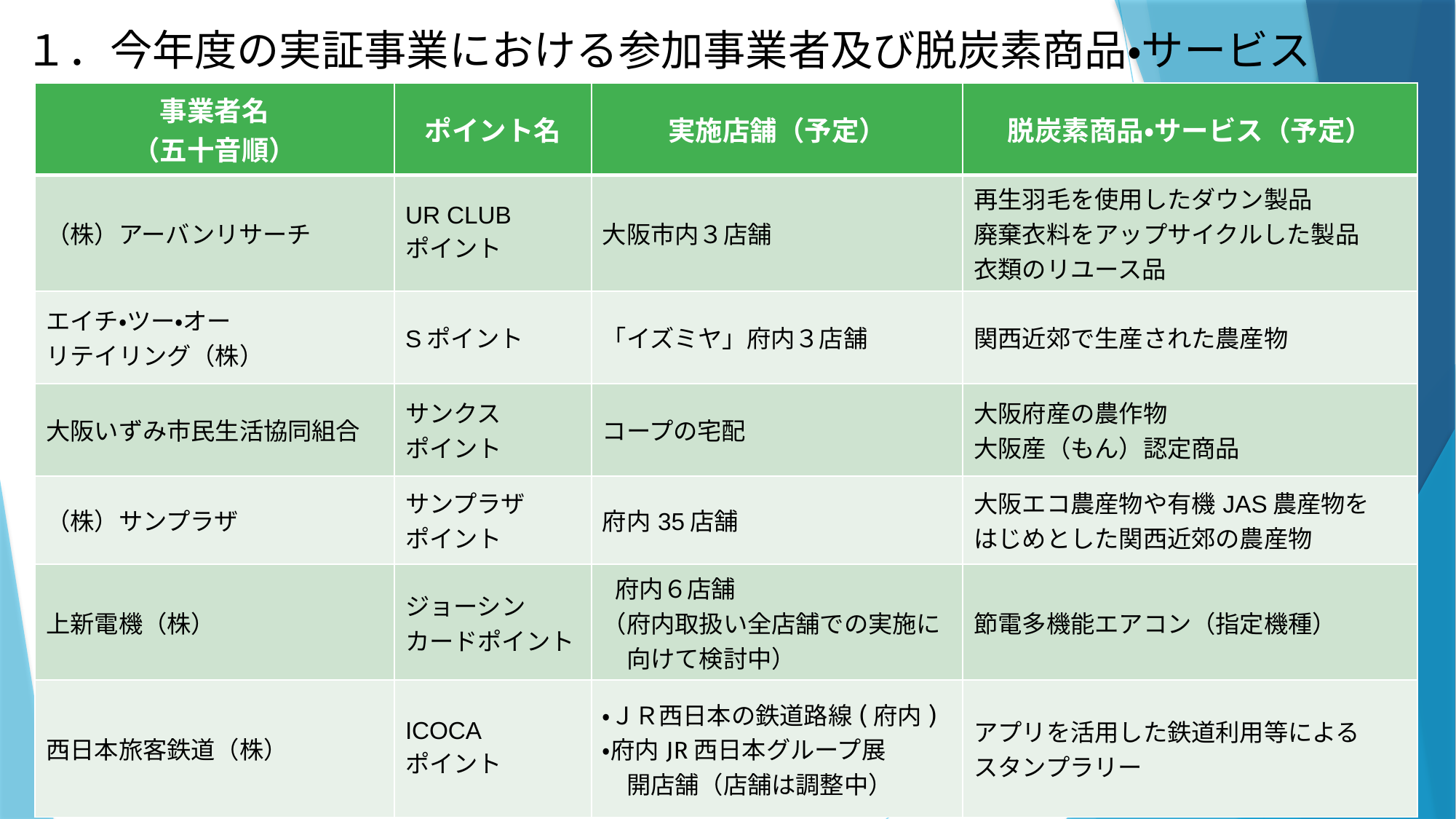

# １．今年度の実証事業における参加事業者及び脱炭素商品・サービス
| 事業者名 （五十音順） | ポイント名 | 実施店舗（予定） | 脱炭素商品・サービス（予定） |
| --- | --- | --- | --- |
| （株）アーバンリサーチ | UR CLUB ポイント | 大阪市内３店舗 | 再生羽毛を使用したダウン製品 廃棄衣料をアップサイクルした製品 衣類のリユース品 |
| エイチ・ツー・オー リテイリング（株） | Sポイント | 「イズミヤ」府内３店舗 | 関西近郊で生産された農産物 |
| 大阪いずみ市民生活協同組合 | サンクス ポイント | コープの宅配 | 大阪府産の農作物 大阪産（もん）認定商品 |
| （株）サンプラザ | サンプラザ ポイント | 府内35店舗 | 大阪エコ農産物や有機JAS農産物を はじめとした関西近郊の農産物 |
| 上新電機（株） | ジョーシン カードポイント | 府内６店舗 （府内取扱い全店舗での実施に 　向けて検討中） | 節電多機能エアコン（指定機種） |
| 西日本旅客鉄道（株） | ICOCA ポイント | ・ＪＲ西日本の鉄道路線(府内) ・府内JR西日本グループ展　 　開店舗（店舗は調整中） | アプリを活用した鉄道利用等による スタンプラリー |